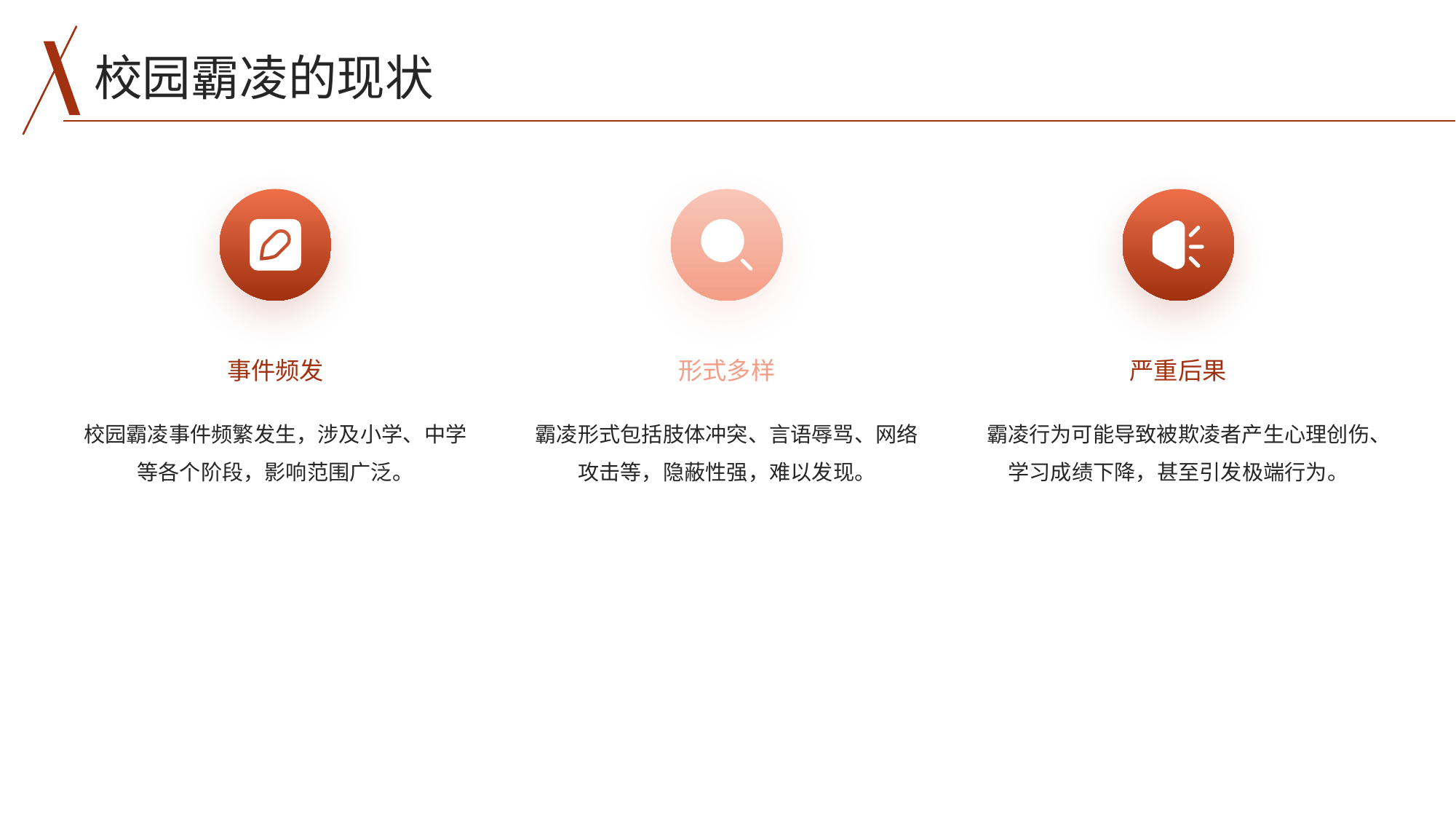

校园霸凌的现状

事件频发
形式多样
严重后果
校园霸凌事件频繁发生，涉及小学、中学等各个阶段，影响范围广泛。
霸凌形式包括肢体冲突、言语辱骂、网络攻击等，隐蔽性强，难以发现。
霸凌行为可能导致被欺凌者产生心理创伤、学习成绩下降，甚至引发极端行为。